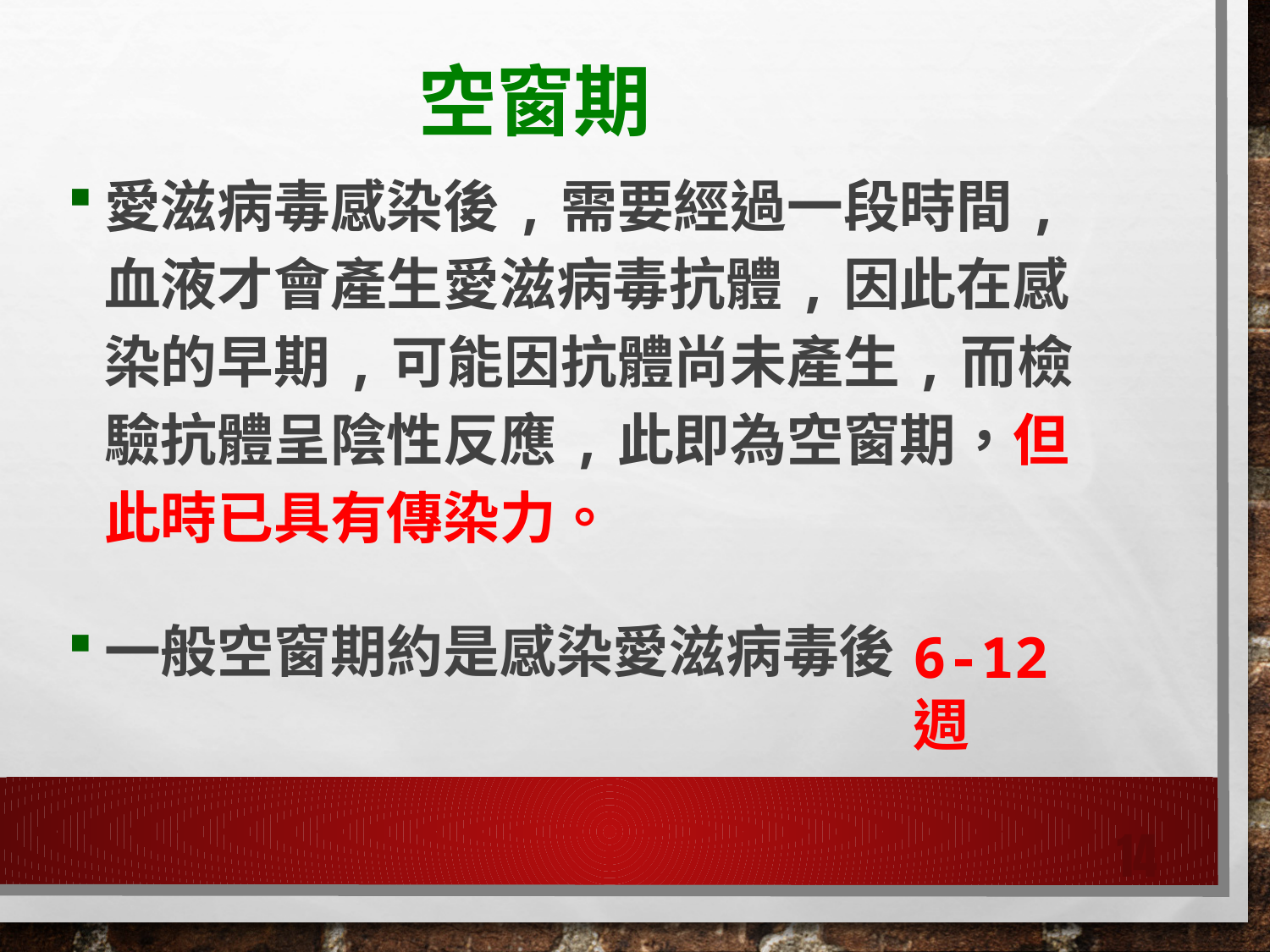

空窗期
愛滋病毒感染後,需要經過一段時間,血液才會產生愛滋病毒抗體,因此在感染的早期,可能因抗體尚未產生,而檢驗抗體呈陰性反應,此即為空窗期，但此時已具有傳染力。
一般空窗期約是感染愛滋病毒後
6-12週
14